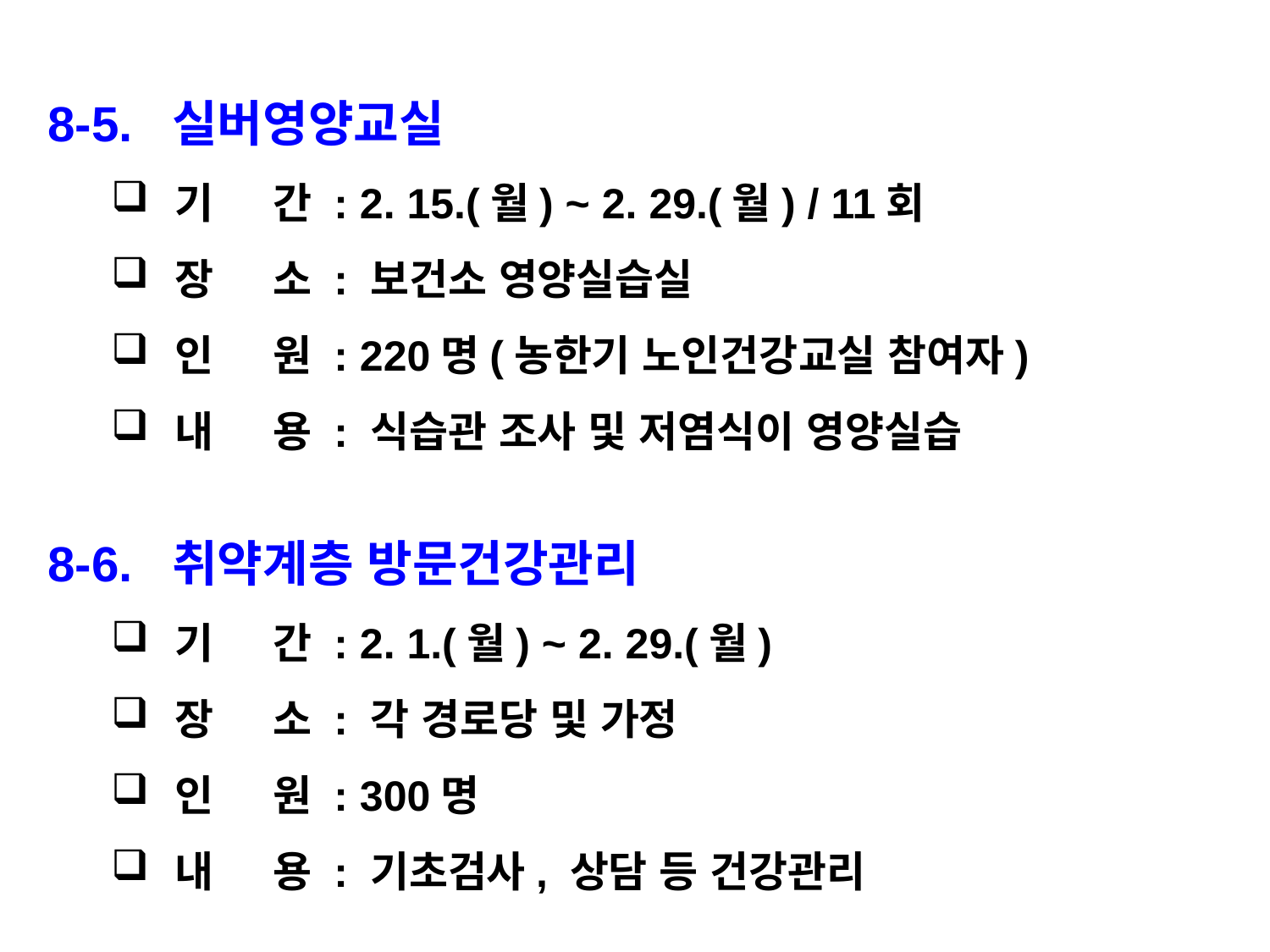

8-5.  실버영양교실
기     간 : 2. 15.(월) ~ 2. 29.(월) / 11회
장     소 : 보건소 영양실습실
인     원 : 220명(농한기 노인건강교실 참여자)
내     용 : 식습관 조사 및 저염식이 영양실습

8-6.  취약계층 방문건강관리
기     간 : 2. 1.(월) ~ 2. 29.(월)
장     소 : 각 경로당 및 가정
인     원 : 300명
내     용 : 기초검사, 상담 등 건강관리